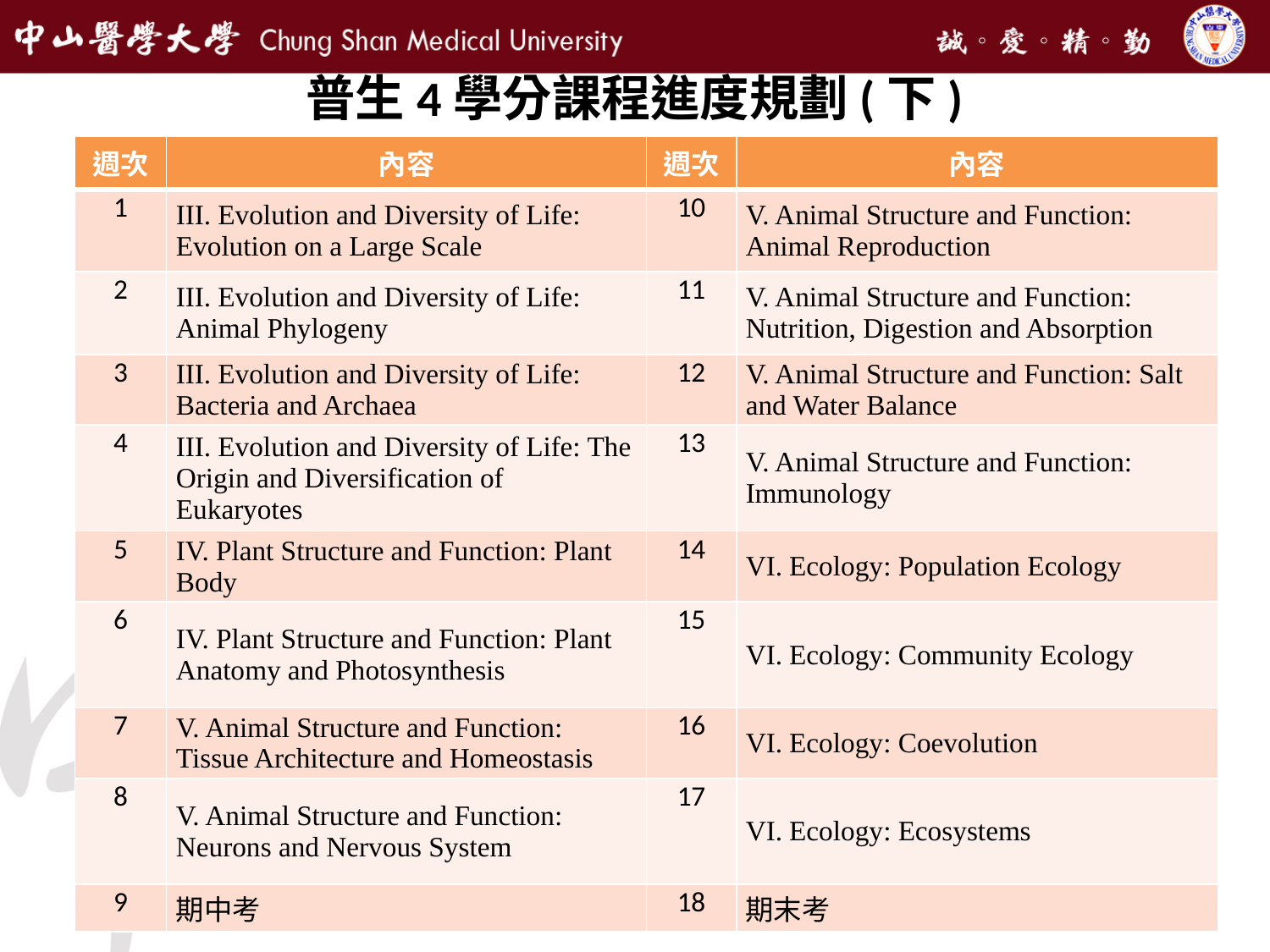

# 普生4學分課程進度規劃(下)
| 週次 | 內容 | 週次 | 內容 |
| --- | --- | --- | --- |
| 1 | III. Evolution and Diversity of Life: Evolution on a Large Scale | 10 | V. Animal Structure and Function: Animal Reproduction |
| 2 | III. Evolution and Diversity of Life: Animal Phylogeny | 11 | V. Animal Structure and Function: Nutrition, Digestion and Absorption |
| 3 | III. Evolution and Diversity of Life: Bacteria and Archaea | 12 | V. Animal Structure and Function: Salt and Water Balance |
| 4 | III. Evolution and Diversity of Life: The Origin and Diversification of Eukaryotes | 13 | V. Animal Structure and Function: Immunology |
| 5 | IV. Plant Structure and Function: Plant Body | 14 | VI. Ecology: Population Ecology |
| 6 | IV. Plant Structure and Function: Plant Anatomy and Photosynthesis | 15 | VI. Ecology: Community Ecology |
| 7 | V. Animal Structure and Function: Tissue Architecture and Homeostasis | 16 | VI. Ecology: Coevolution |
| 8 | V. Animal Structure and Function: Neurons and Nervous System | 17 | VI. Ecology: Ecosystems |
| 9 | 期中考 | 18 | 期末考 |